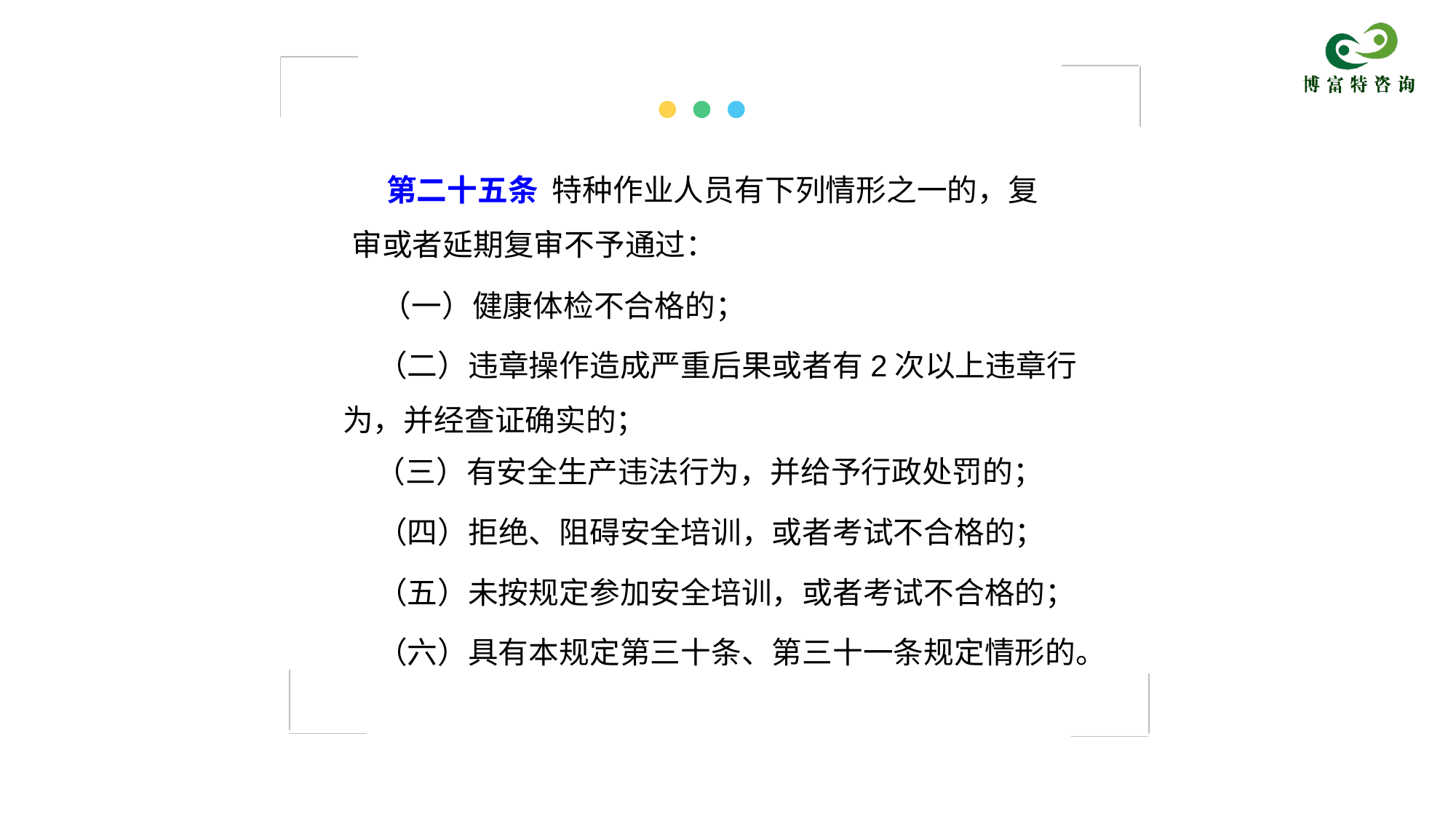

第二十五条  特种作业人员有下列情形之一的，复
审或者延期复审不予通过：
    （一）健康体检不合格的；
    （二）违章操作造成严重后果或者有2次以上违章行
为，并经查证确实的；
    （三）有安全生产违法行为，并给予行政处罚的；
    （四）拒绝、阻碍安全培训，或者考试不合格的；
    （五）未按规定参加安全培训，或者考试不合格的；
    （六）具有本规定第三十条、第三十一条规定情形的。